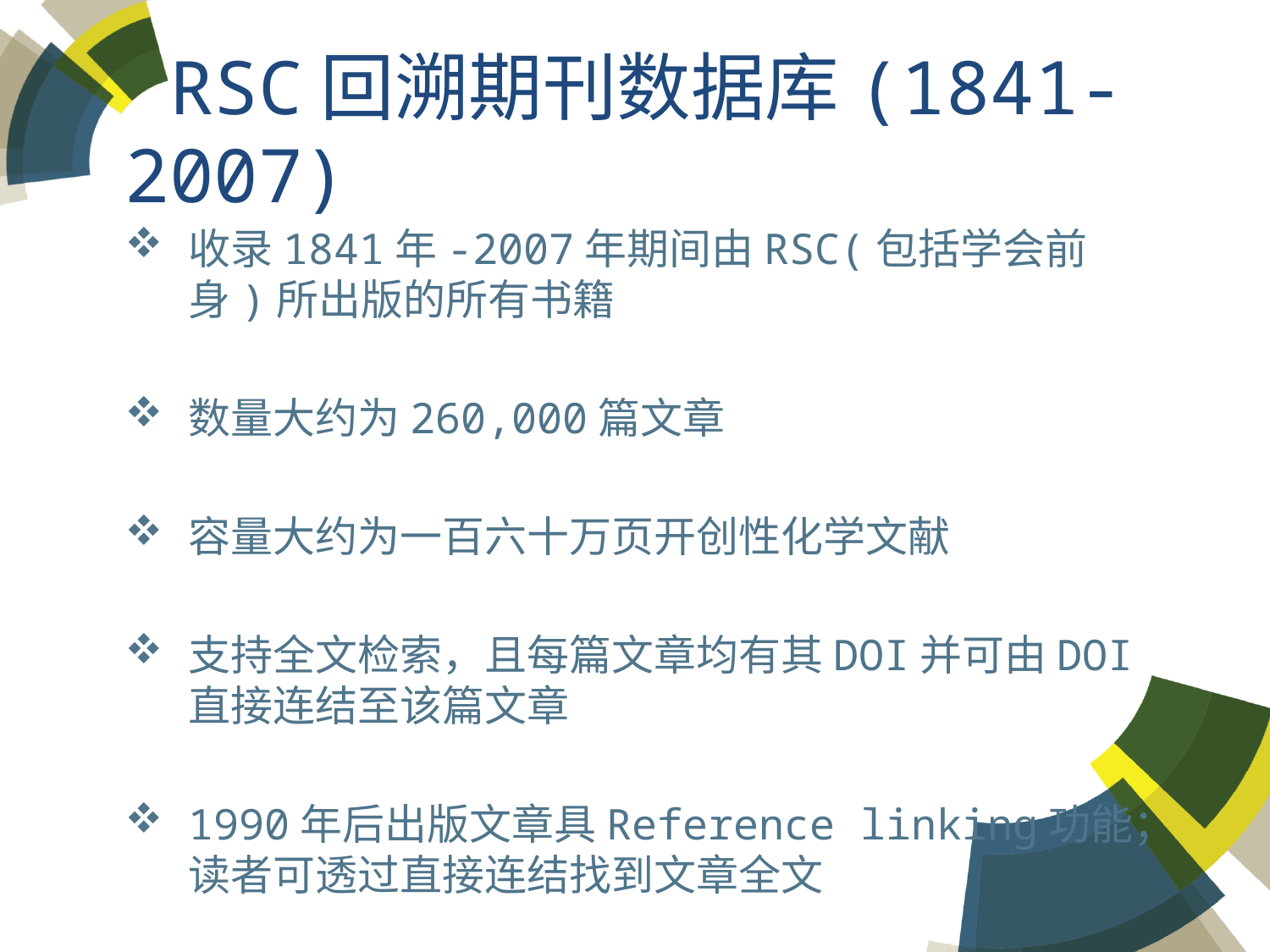

# RSC回溯期刊数据库(1841-2007)
收录1841年-2007年期间由RSC(包括学会前身)所出版的所有书籍

数量大约为260,000篇文章

容量大约为一百六十万页开创性化学文献

支持全文检索，且每篇文章均有其DOI并可由DOI直接连结至该篇文章

1990年后出版文章具Reference linking功能；读者可透过直接连结找到文章全文